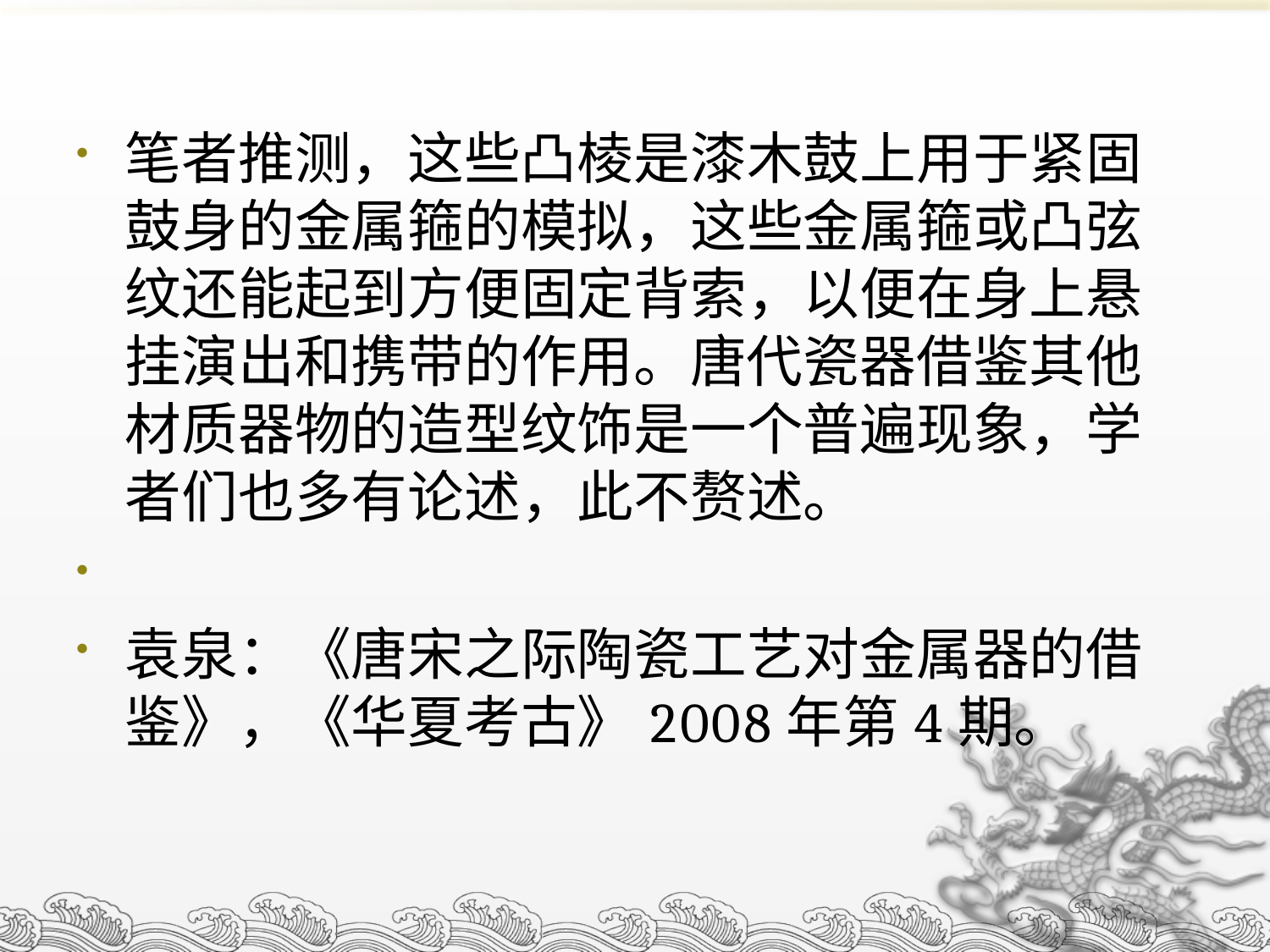

#
笔者推测，这些凸棱是漆木鼓上用于紧固鼓身的金属箍的模拟，这些金属箍或凸弦纹还能起到方便固定背索，以便在身上悬挂演出和携带的作用。唐代瓷器借鉴其他材质器物的造型纹饰是一个普遍现象，学者们也多有论述，此不赘述。

袁泉：《唐宋之际陶瓷工艺对金属器的借鉴》，《华夏考古》2008年第4期。